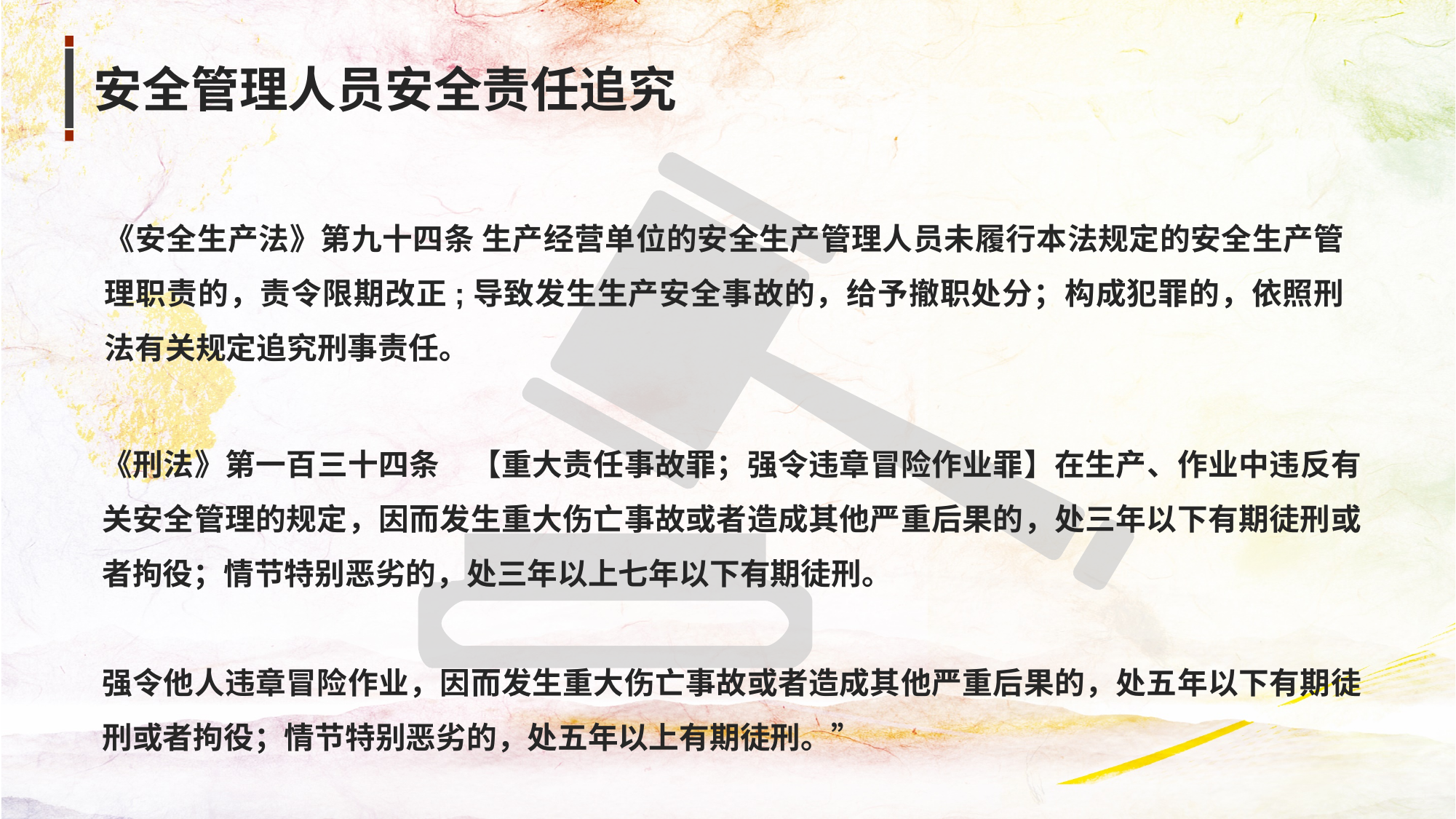

# 安全管理人员安全责任追究

《安全生产法》第九十四条 生产经营单位的安全生产管理人员未履行本法规定的安全生产管理职责的，责令限期改正;导致发生生产安全事故的，给予撤职处分；构成犯罪的，依照刑法有关规定追究刑事责任。
《刑法》第一百三十四条　【重大责任事故罪；强令违章冒险作业罪】在生产、作业中违反有关安全管理的规定，因而发生重大伤亡事故或者造成其他严重后果的，处三年以下有期徒刑或者拘役；情节特别恶劣的，处三年以上七年以下有期徒刑。

强令他人违章冒险作业，因而发生重大伤亡事故或者造成其他严重后果的，处五年以下有期徒刑或者拘役；情节特别恶劣的，处五年以上有期徒刑。”